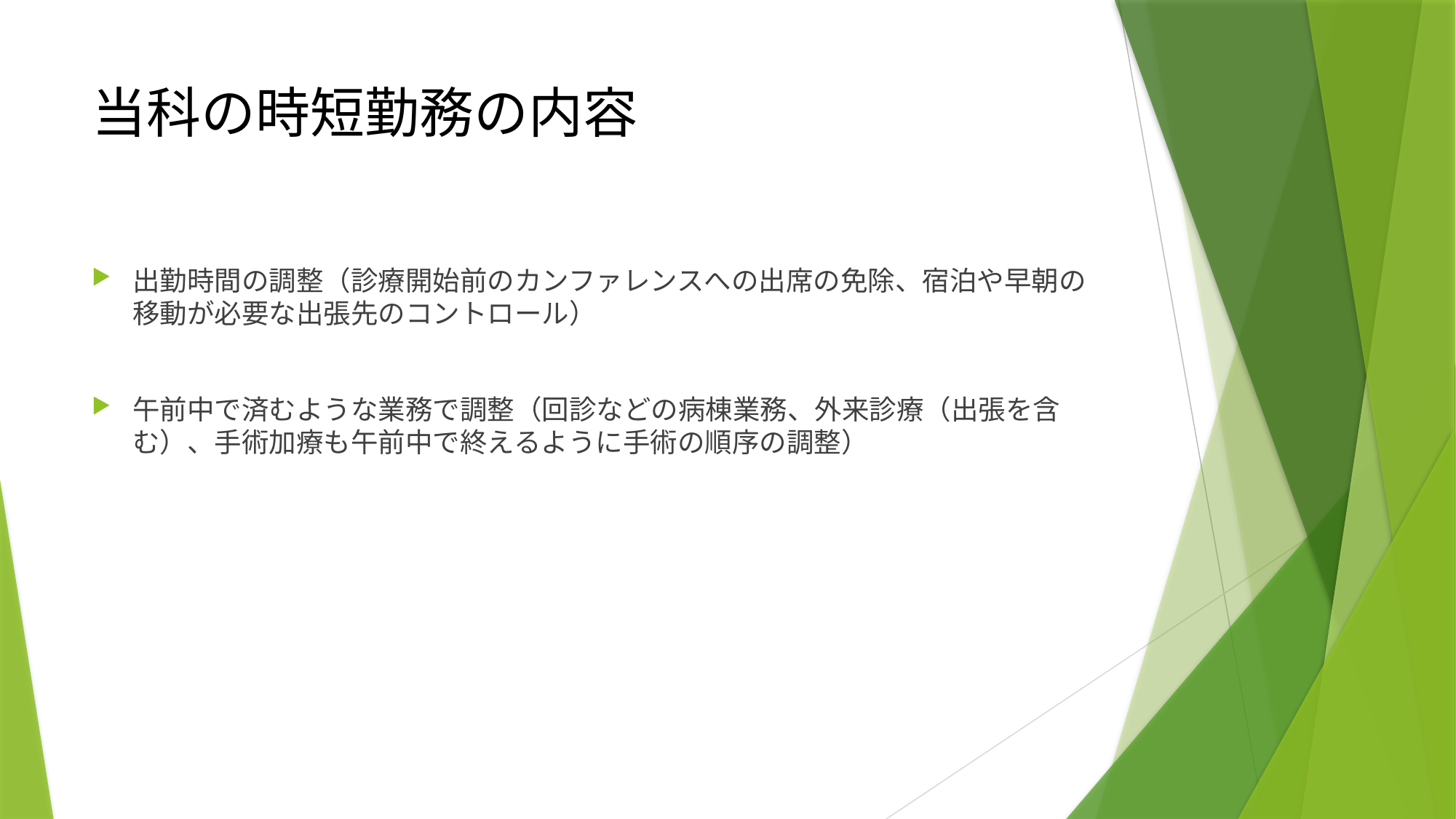

# 当科の時短勤務の内容
出勤時間の調整（診療開始前のカンファレンスへの出席の免除、宿泊や早朝の移動が必要な出張先のコントロール）

午前中で済むような業務で調整（回診などの病棟業務、外来診療（出張を含む）、手術加療も午前中で終えるように手術の順序の調整）